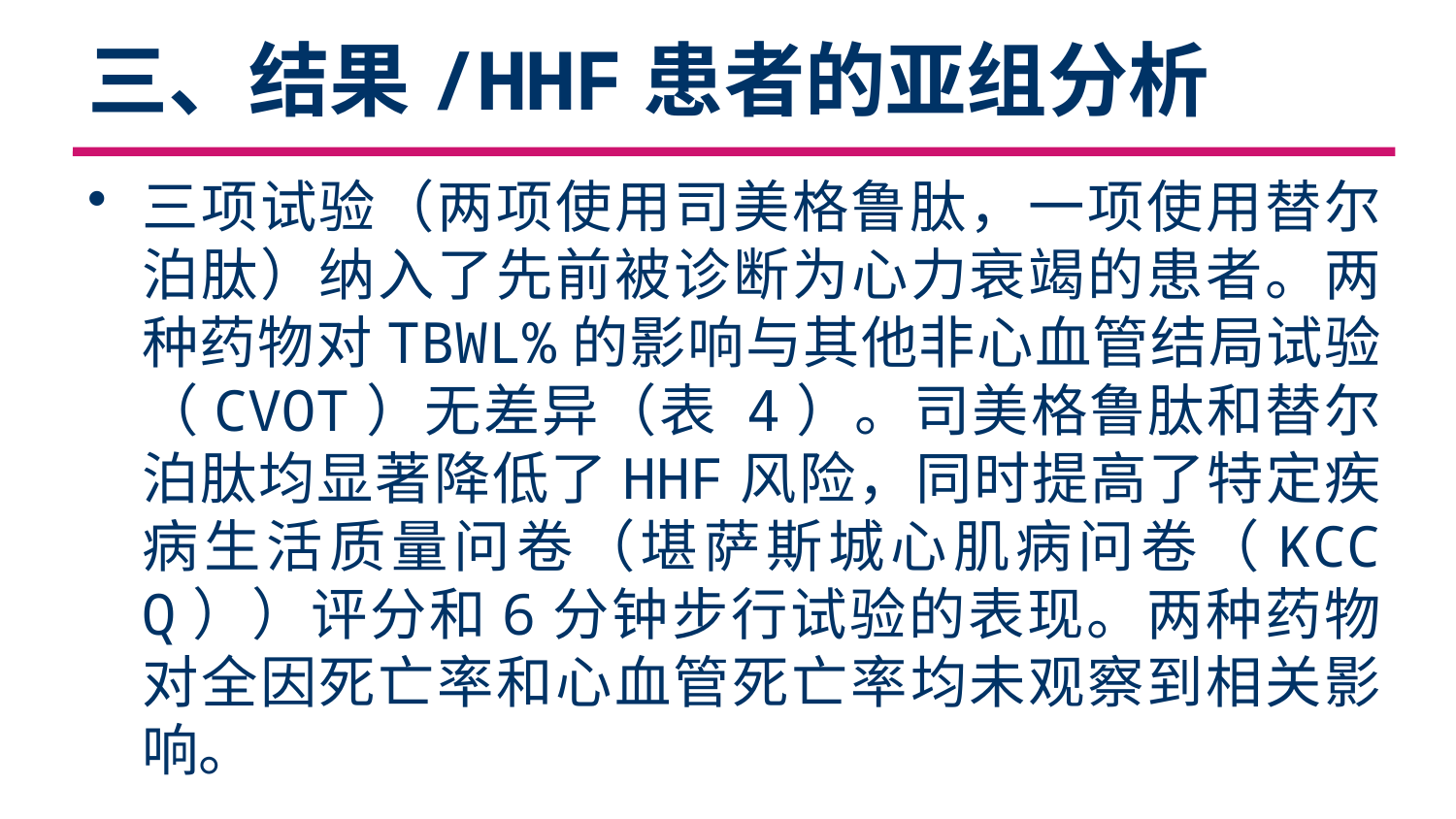

# 三、结果/HHF患者的亚组分析

三项试验（两项使用司美格鲁肽，一项使用替尔泊肽）纳入了先前被诊断为心力衰竭的患者。两种药物对TBWL%的影响与其他非心血管结局试验（CVOT）无差异（表 4）。司美格鲁肽和替尔泊肽均显著降低了HHF风险，同时提高了特定疾病生活质量问卷（堪萨斯城心肌病问卷（KCCQ））评分和6分钟步行试验的表现。两种药物对全因死亡率和心血管死亡率均未观察到相关影响。